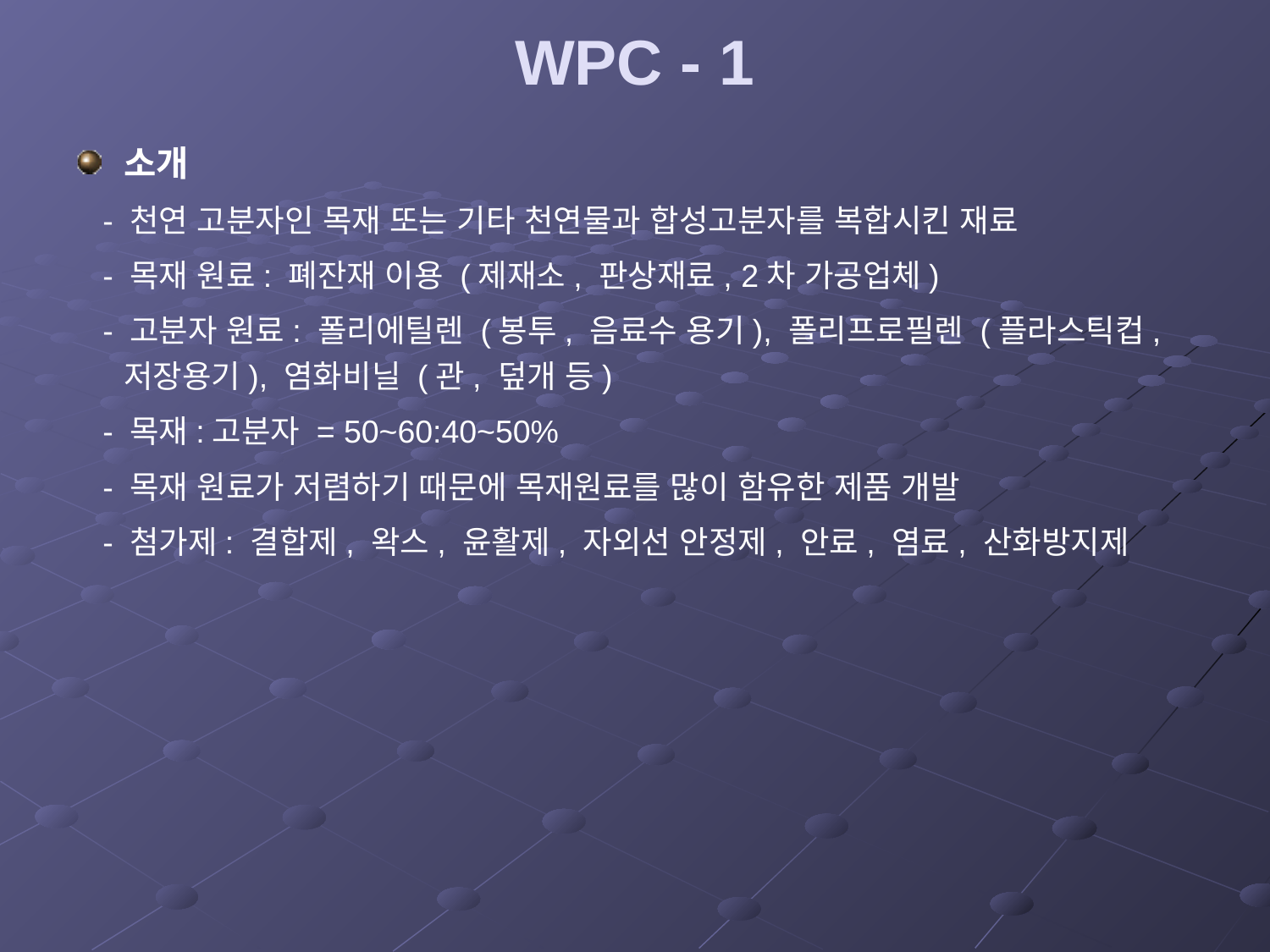

# WPC - 1
소개
   - 천연 고분자인 목재 또는 기타 천연물과 합성고분자를 복합시킨 재료
   - 목재 원료: 폐잔재 이용 (제재소, 판상재료, 2차 가공업체)
   - 고분자 원료: 폴리에틸렌 (봉투, 음료수 용기), 폴리프로필렌 (플라스틱컵, 저장용기), 염화비닐 (관, 덮개 등)
   - 목재:고분자 = 50~60:40~50%
   - 목재 원료가 저렴하기 때문에 목재원료를 많이 함유한 제품 개발
   - 첨가제: 결합제, 왁스, 윤활제, 자외선 안정제, 안료, 염료, 산화방지제